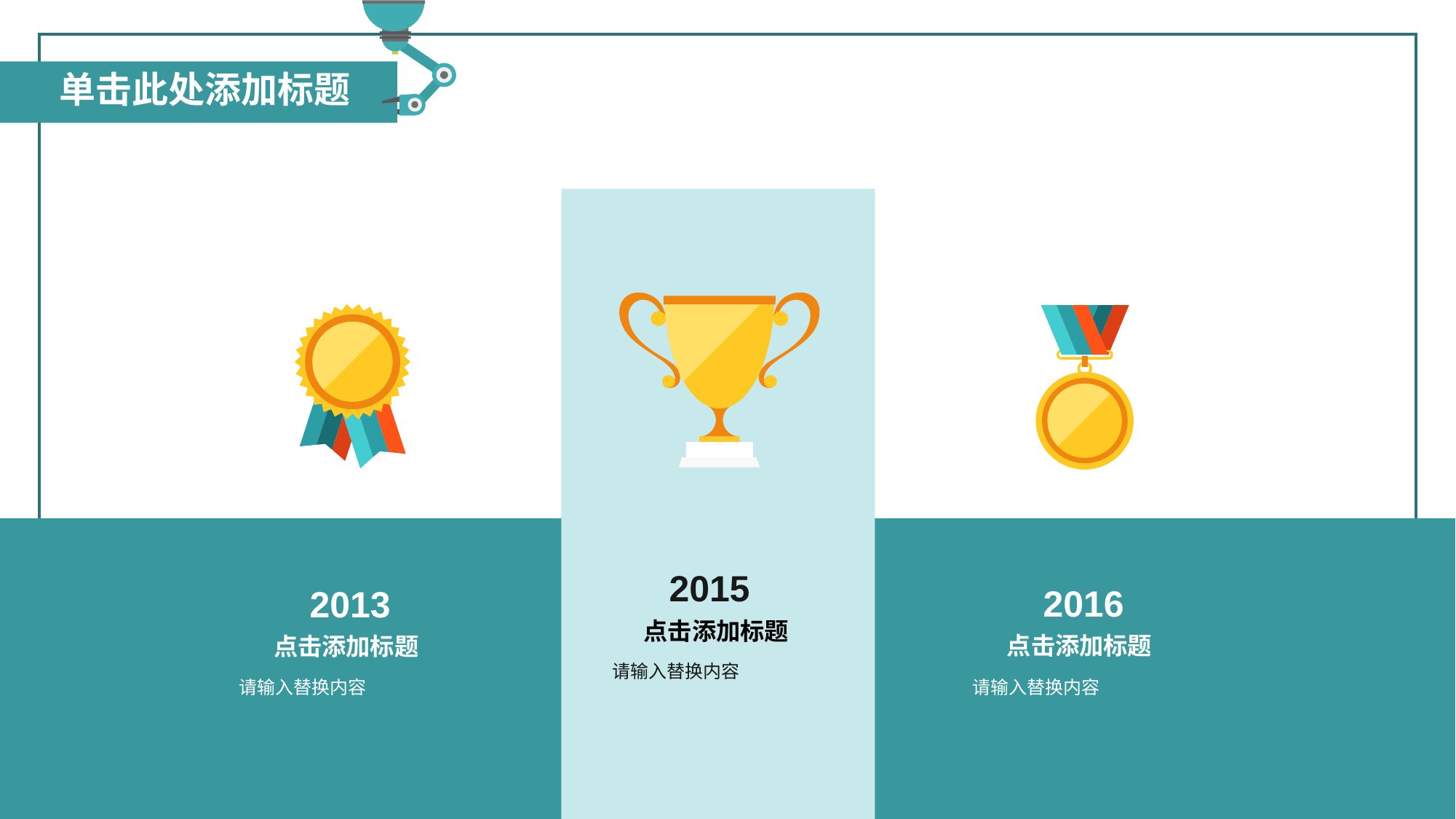

单击此处添加标题

2015
点击添加标题
请输入替换内容
2016
点击添加标题
请输入替换内容
2013
点击添加标题
请输入替换内容